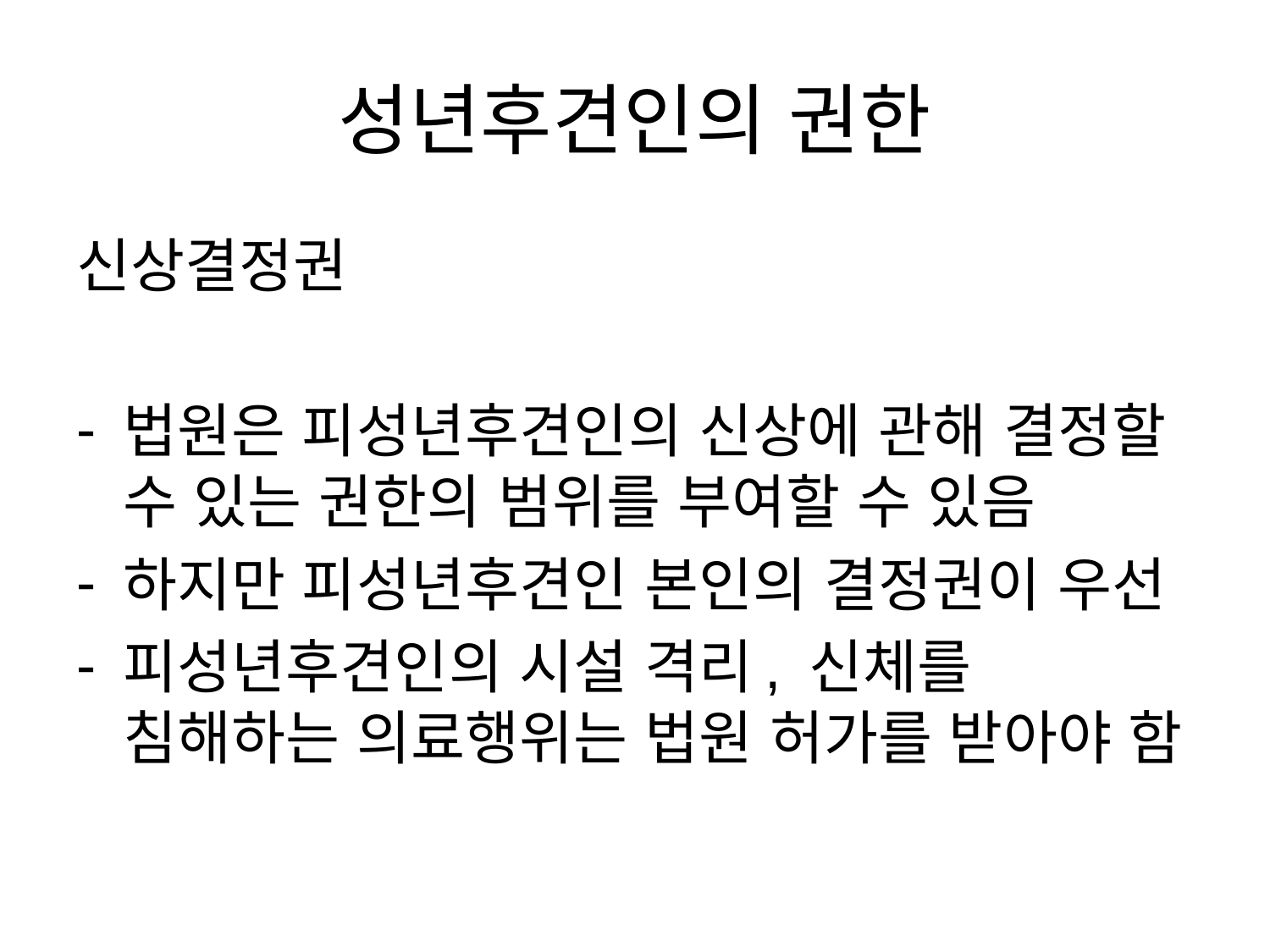

# 성년후견인의 권한
신상결정권

법원은 피성년후견인의 신상에 관해 결정할 수 있는 권한의 범위를 부여할 수 있음
하지만 피성년후견인 본인의 결정권이 우선
피성년후견인의 시설 격리, 신체를 침해하는 의료행위는 법원 허가를 받아야 함